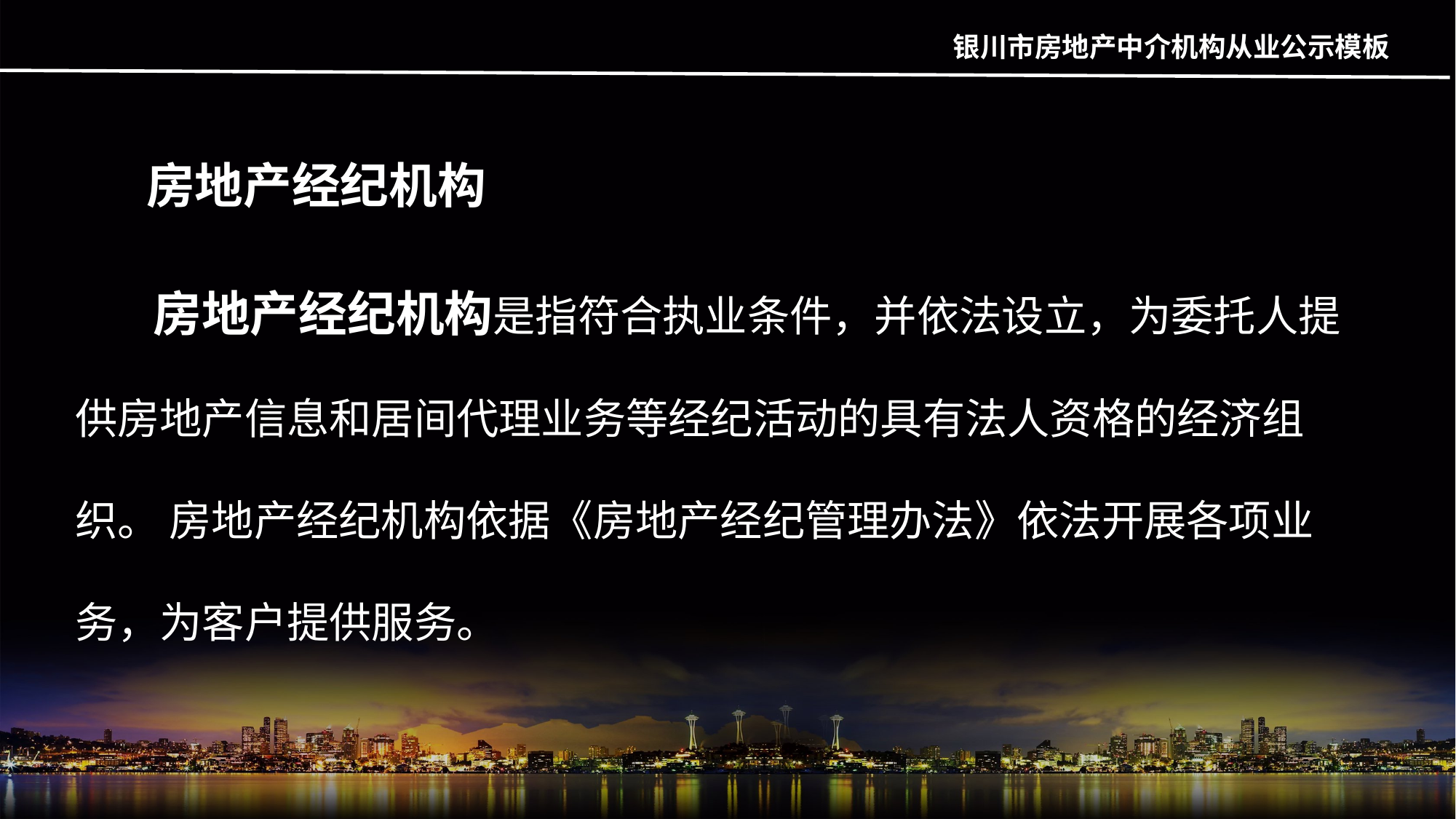

房地产经纪机构
      房地产经纪机构是指符合执业条件，并依法设立，为委托人提供房地产信息和居间代理业务等经纪活动的具有法人资格的经济组织。 房地产经纪机构依据《房地产经纪管理办法》依法开展各项业务，为客户提供服务。